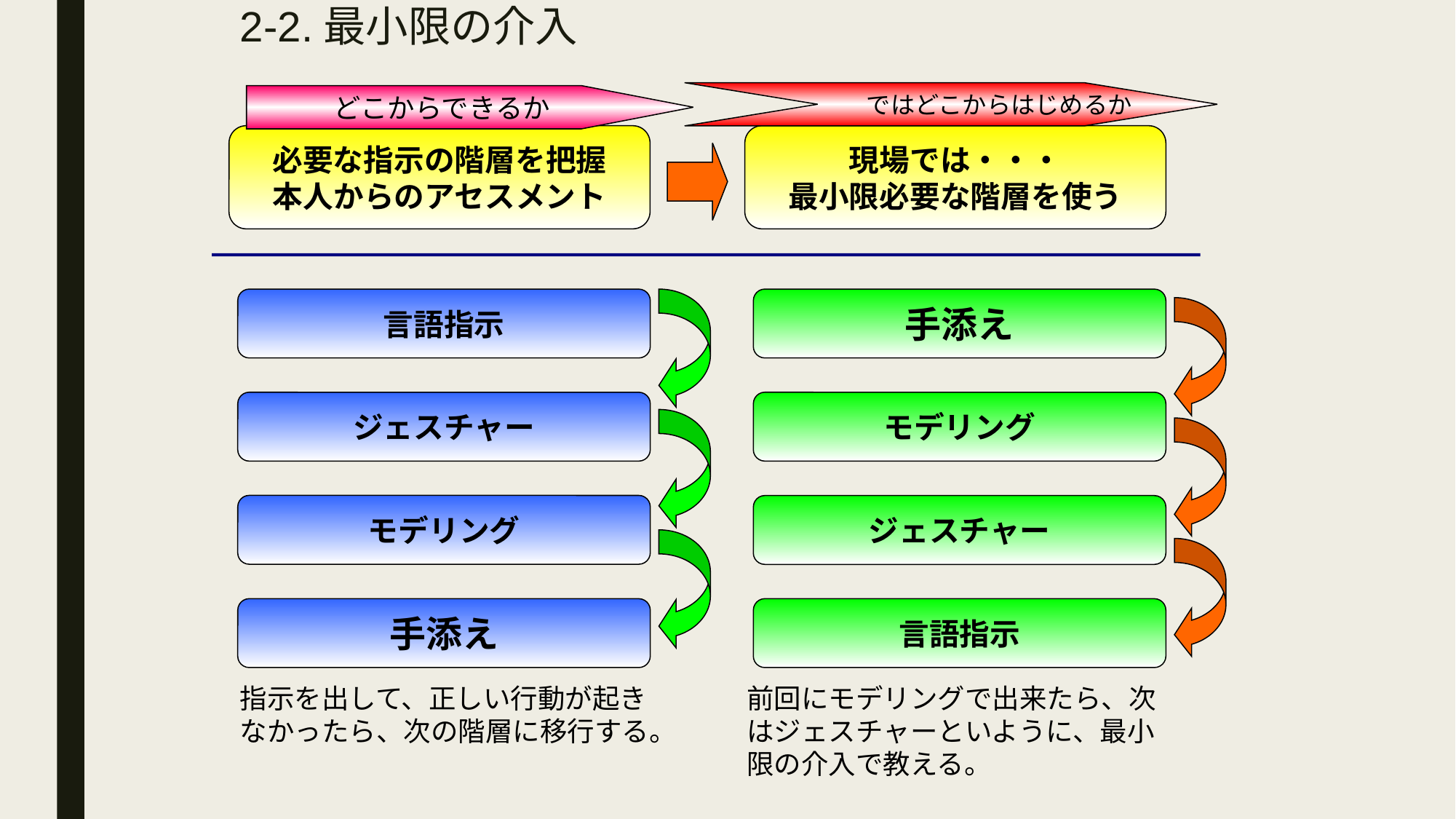

# 2-2.最小限の介入
　　　　ではどこからはじめるか
どこからできるか
必要な指示の階層を把握
本人からのアセスメント
現場では・・・
最小限必要な階層を使う

言語指示

ジェスチャー

モデリング

手添え
手添え

モデリング

ジェスチャー

言語指示
指示を出して、正しい行動が起きなかったら、次の階層に移行する。
前回にモデリングで出来たら、次はジェスチャーといように、最小限の介入で教える。